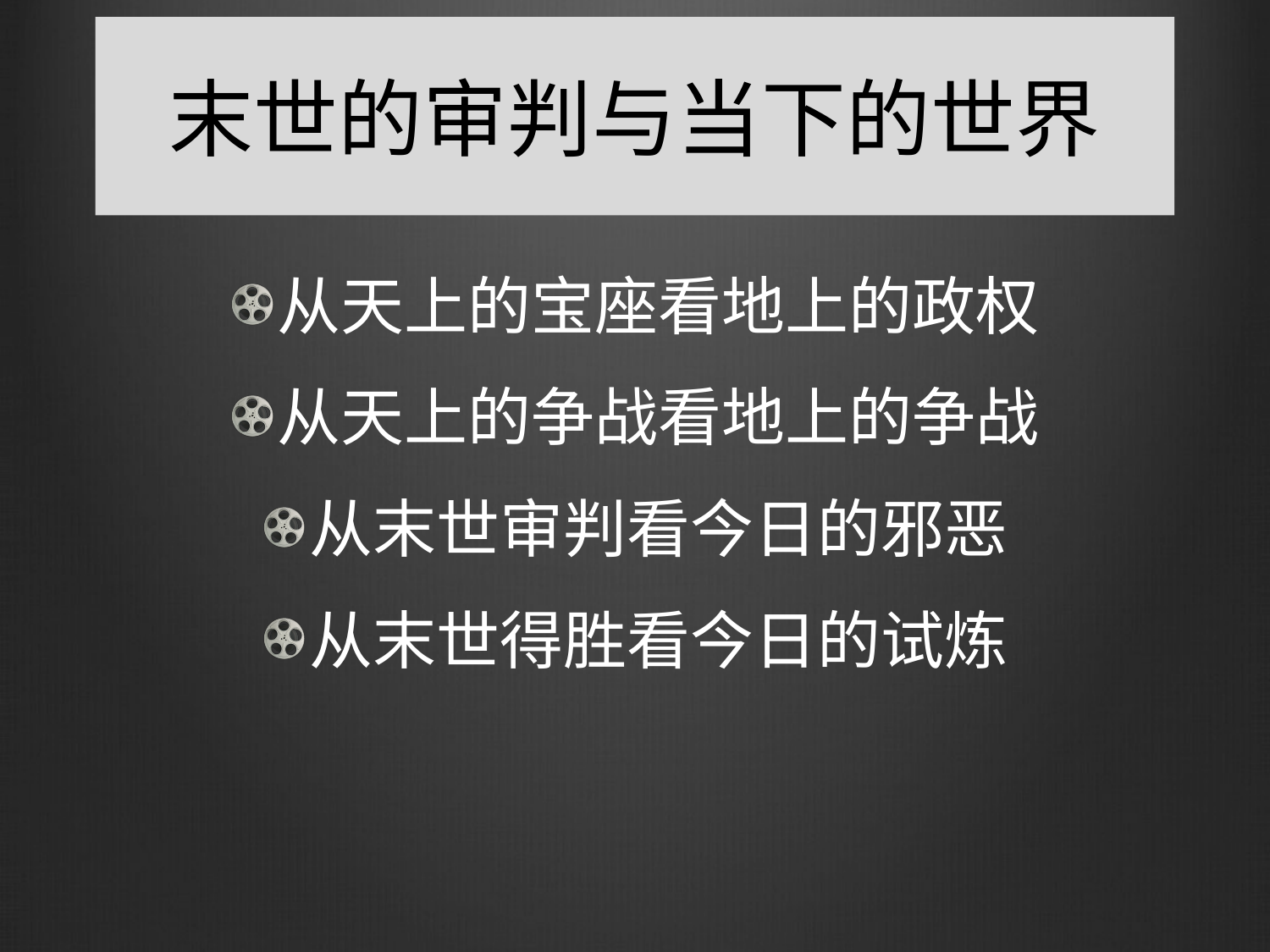

# 末世的审判与当下的世界
从天上的宝座看地上的政权
从天上的争战看地上的争战
从末世审判看今日的邪恶
从末世得胜看今日的试炼